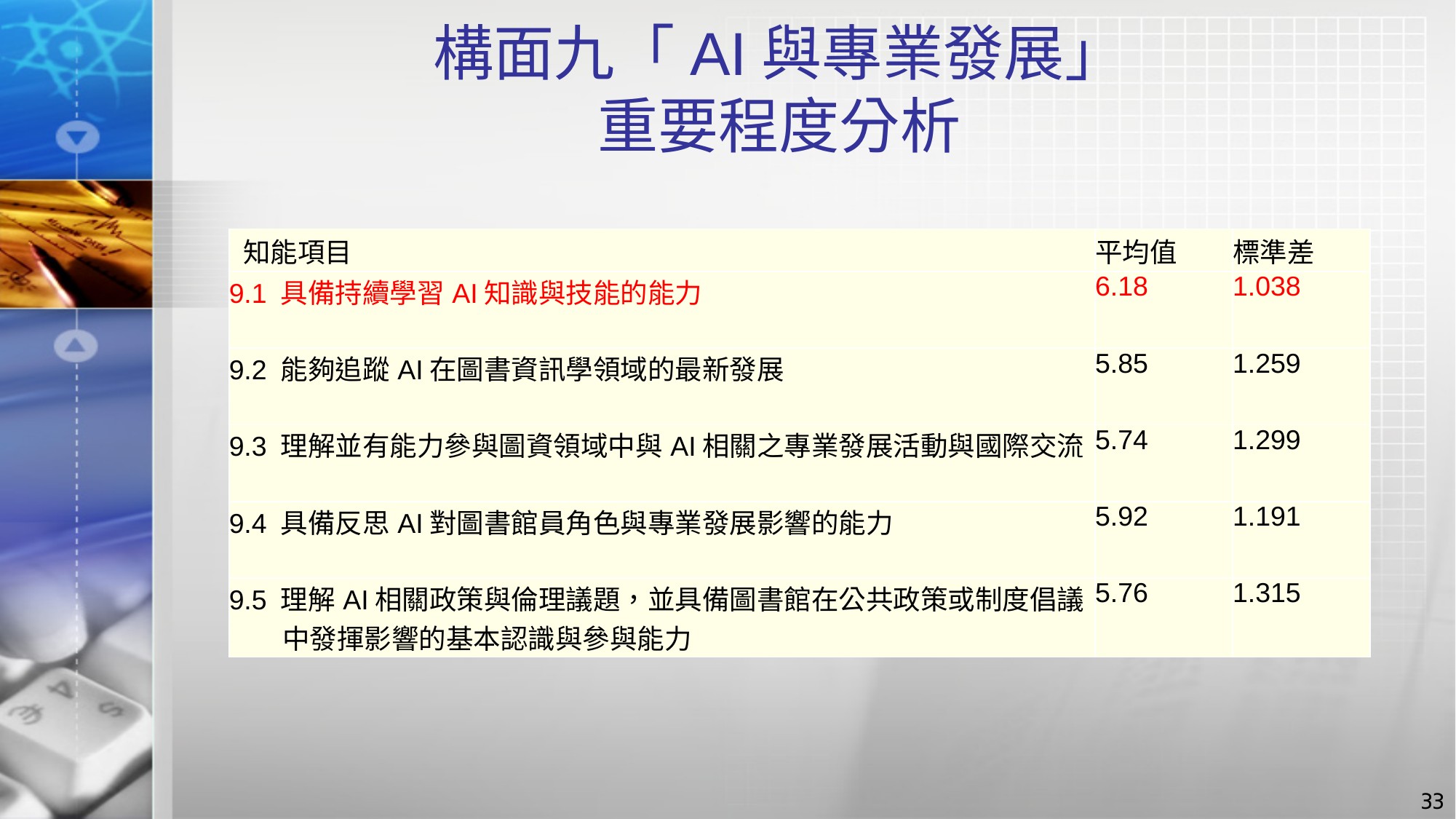

# 構面九「AI與專業發展」 重要程度分析
| 知能項目 | 平均值 | 標準差 |
| --- | --- | --- |
| 9.1 具備持續學習AI知識與技能的能力 | 6.18 | 1.038 |
| 9.2 能夠追蹤AI在圖書資訊學領域的最新發展 | 5.85 | 1.259 |
| 9.3 理解並有能力參與圖資領域中與AI相關之專業發展活動與國際交流 | 5.74 | 1.299 |
| 9.4 具備反思AI對圖書館員角色與專業發展影響的能力 | 5.92 | 1.191 |
| 9.5 理解AI相關政策與倫理議題，並具備圖書館在公共政策或制度倡議中發揮影響的基本認識與參與能力 | 5.76 | 1.315 |
33